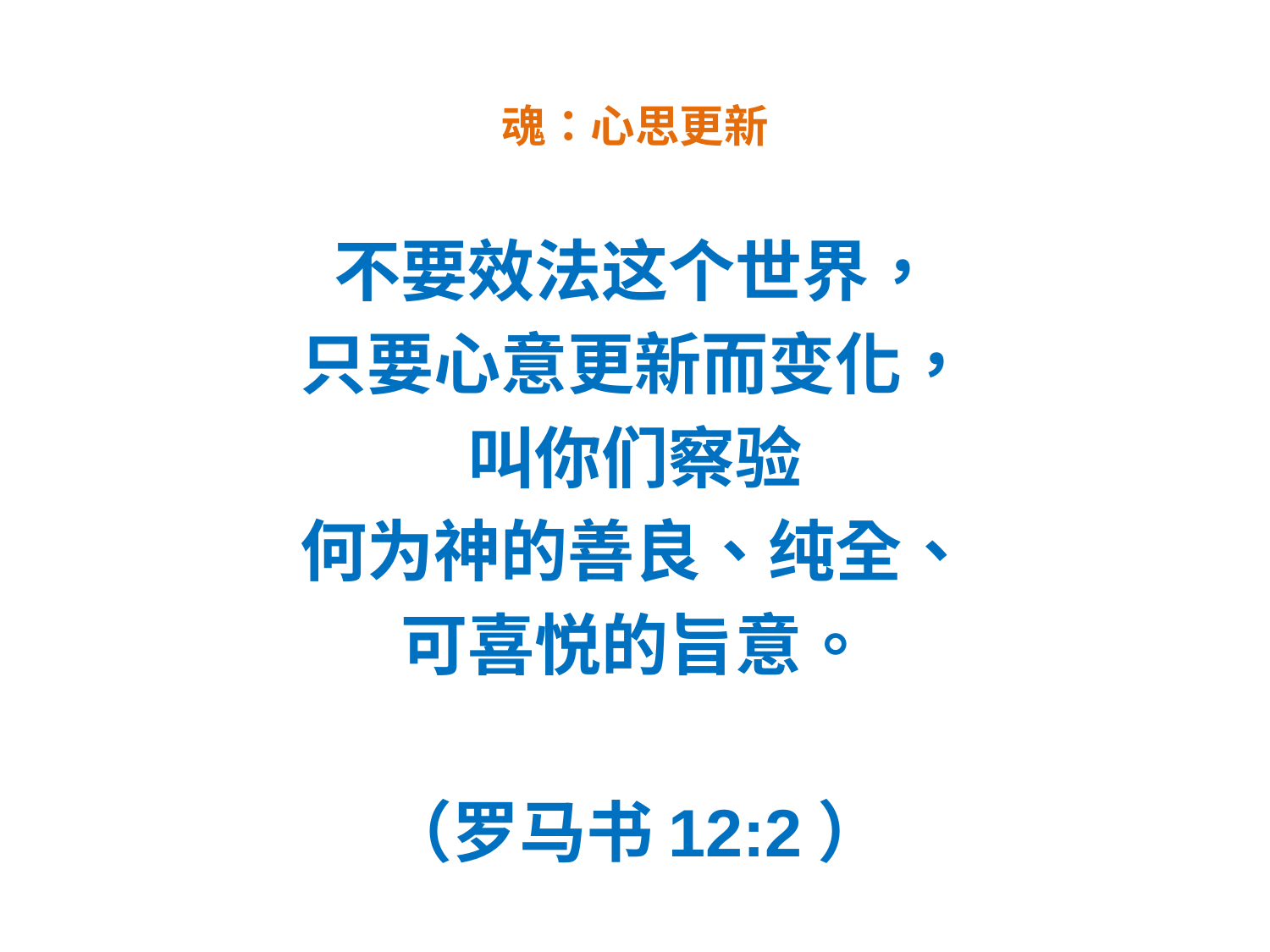

# 魂：心思更新
不要效法这个世界，
只要心意更新而变化，
叫你们察验
何为神的善良、纯全、
可喜悦的旨意。

（罗马书12:2）